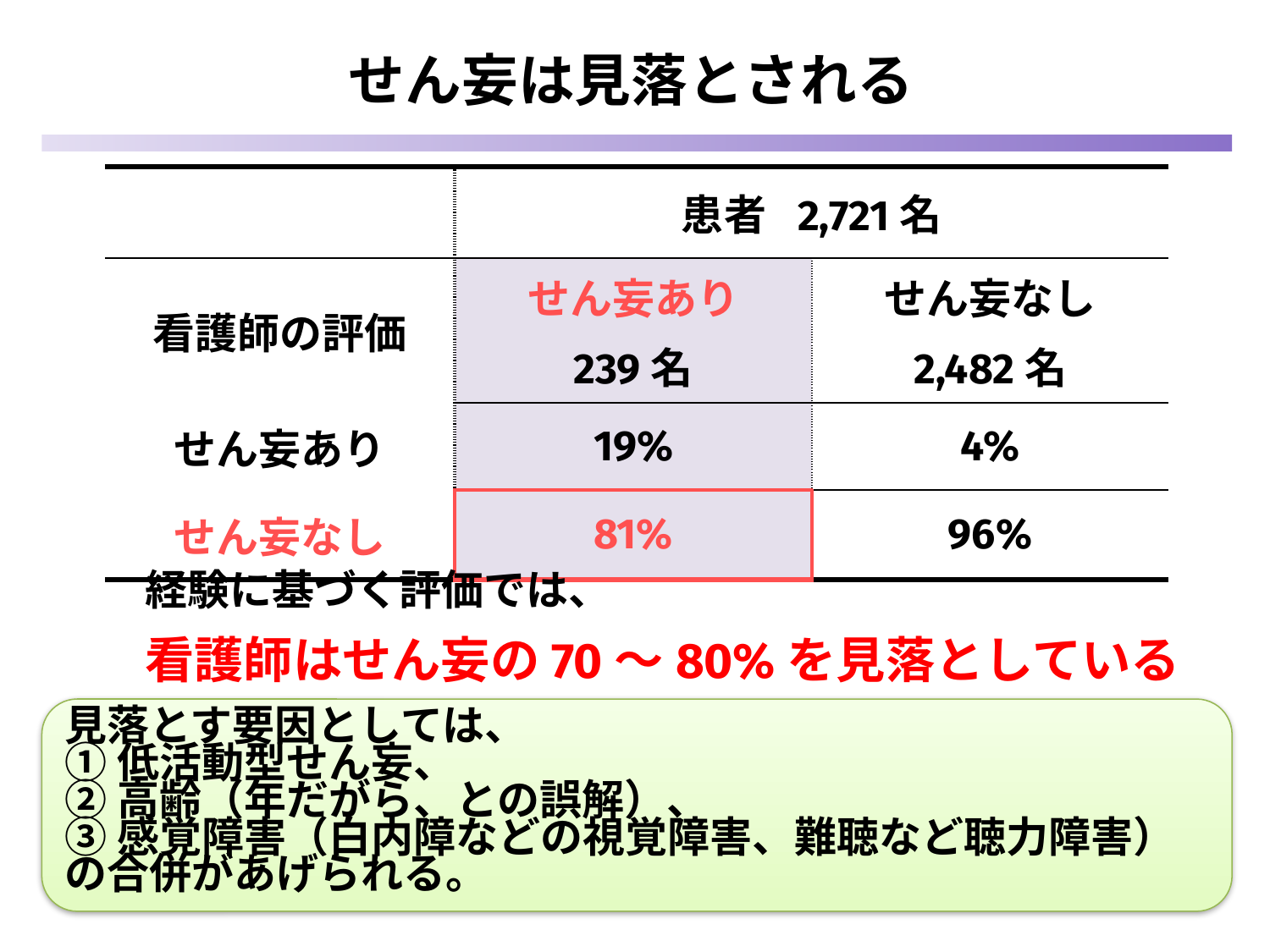

せん妄は見落とされる

|  | 患者 2,721名 |  |
| --- | --- | --- |
| 看護師の評価 | せん妄あり 239名 | せん妄なし 2,482名 |
| せん妄あり | 19% | 4% |
| せん妄なし | 81% | 96% |
経験に基づく評価では、
看護師はせん妄の70～80%を見落としている
見落とす要因としては、
①低活動型せん妄、
②高齢（年だがら、との誤解）、
③感覚障害（白内障などの視覚障害、難聴など聴力障害）の合併があげられる。
Inouye et al., Arch Int Med 2001